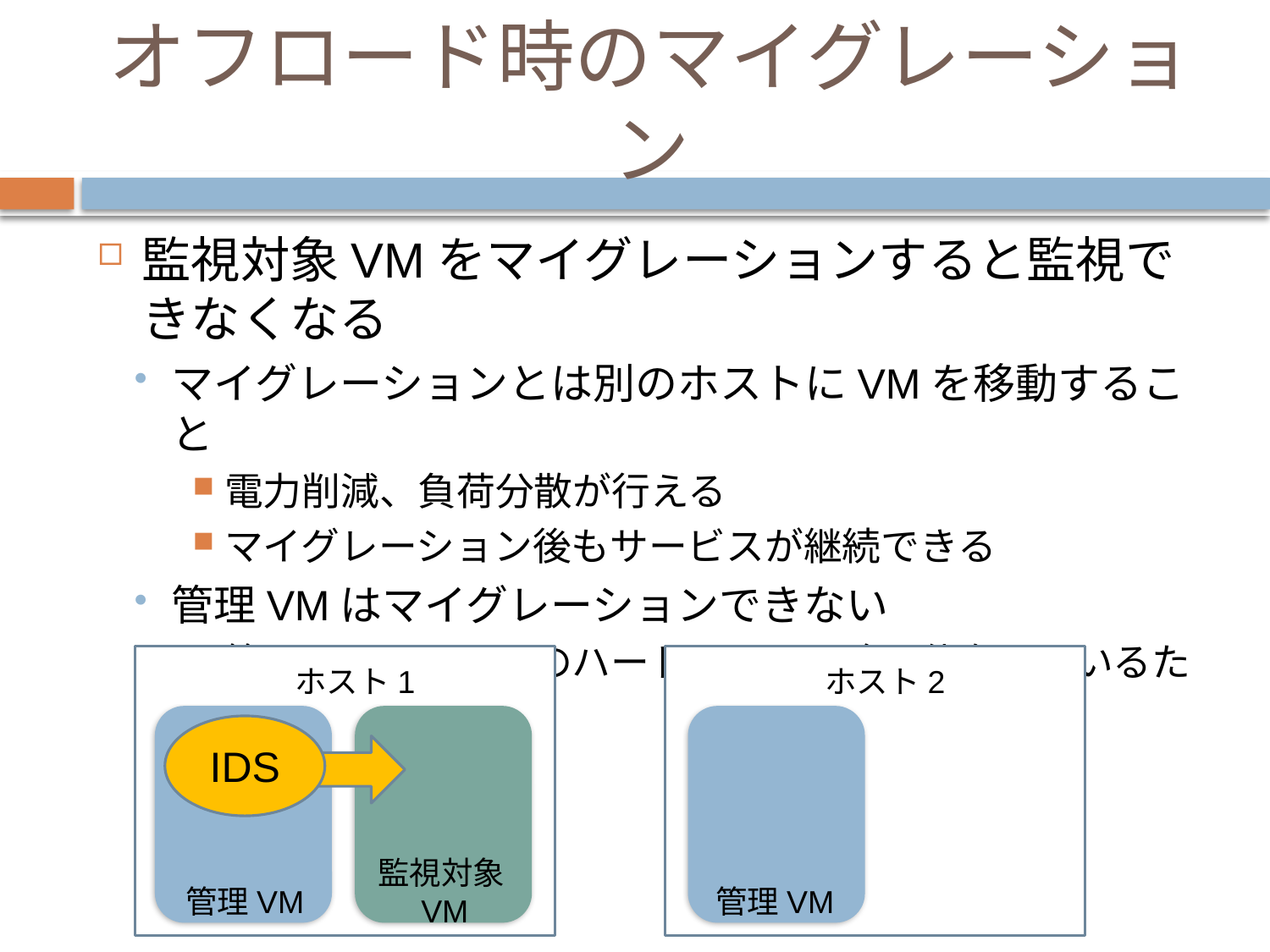

# オフロード時のマイグレーション
監視対象VMをマイグレーションすると監視できなくなる
マイグレーションとは別のホストにVMを移動すること
電力削減、負荷分散が行える
マイグレーション後もサービスが継続できる
管理VMはマイグレーションできない
管理VMはホストのハードウェアに強く依存しているため

ホスト1

ホスト2

IDS

監視対象VM
管理VM
管理VM